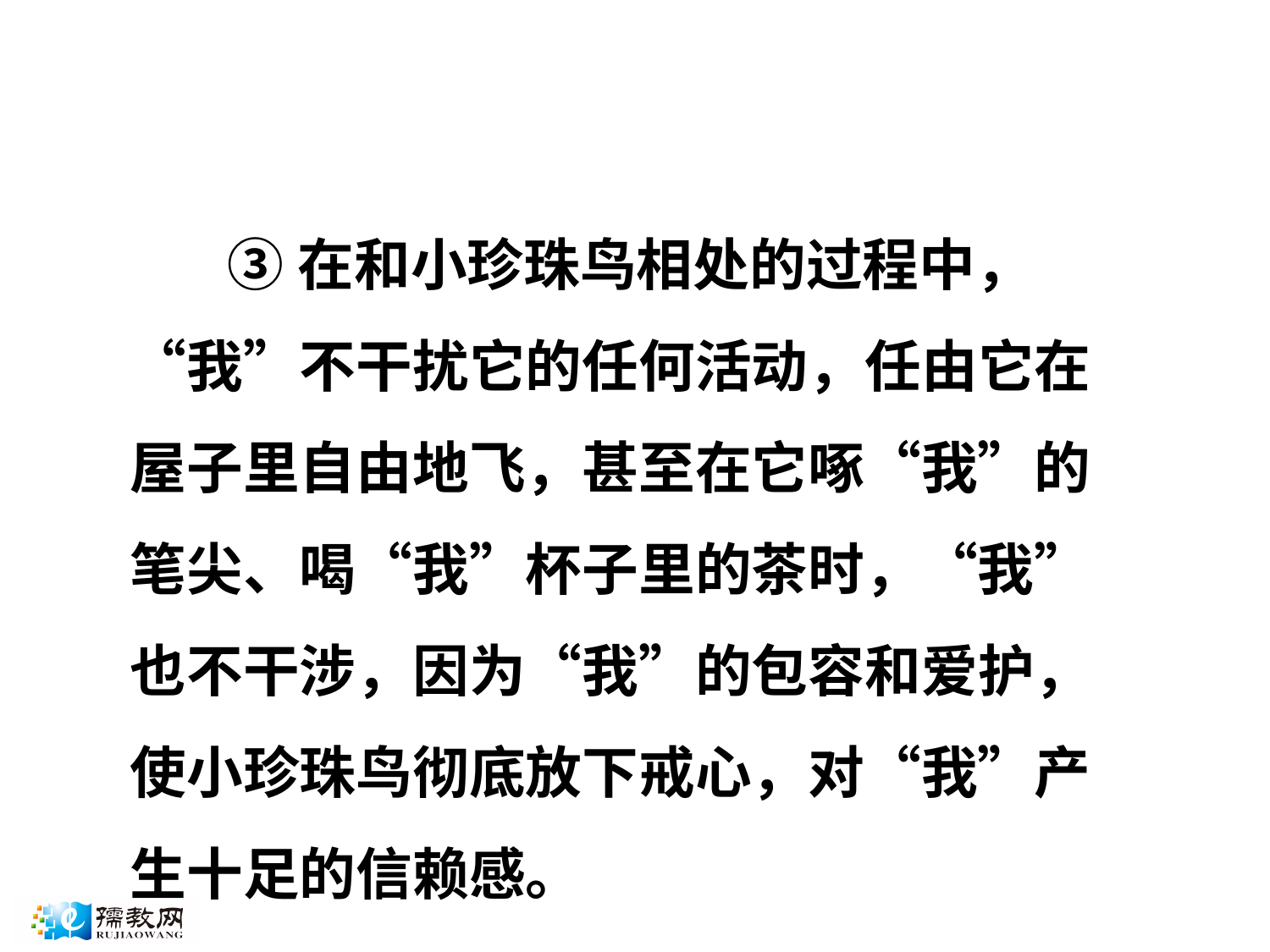

③在和小珍珠鸟相处的过程中，“我”不干扰它的任何活动，任由它在屋子里自由地飞，甚至在它啄“我”的笔尖、喝“我”杯子里的茶时，“我”也不干涉，因为“我”的包容和爱护，使小珍珠鸟彻底放下戒心，对“我”产生十足的信赖感。